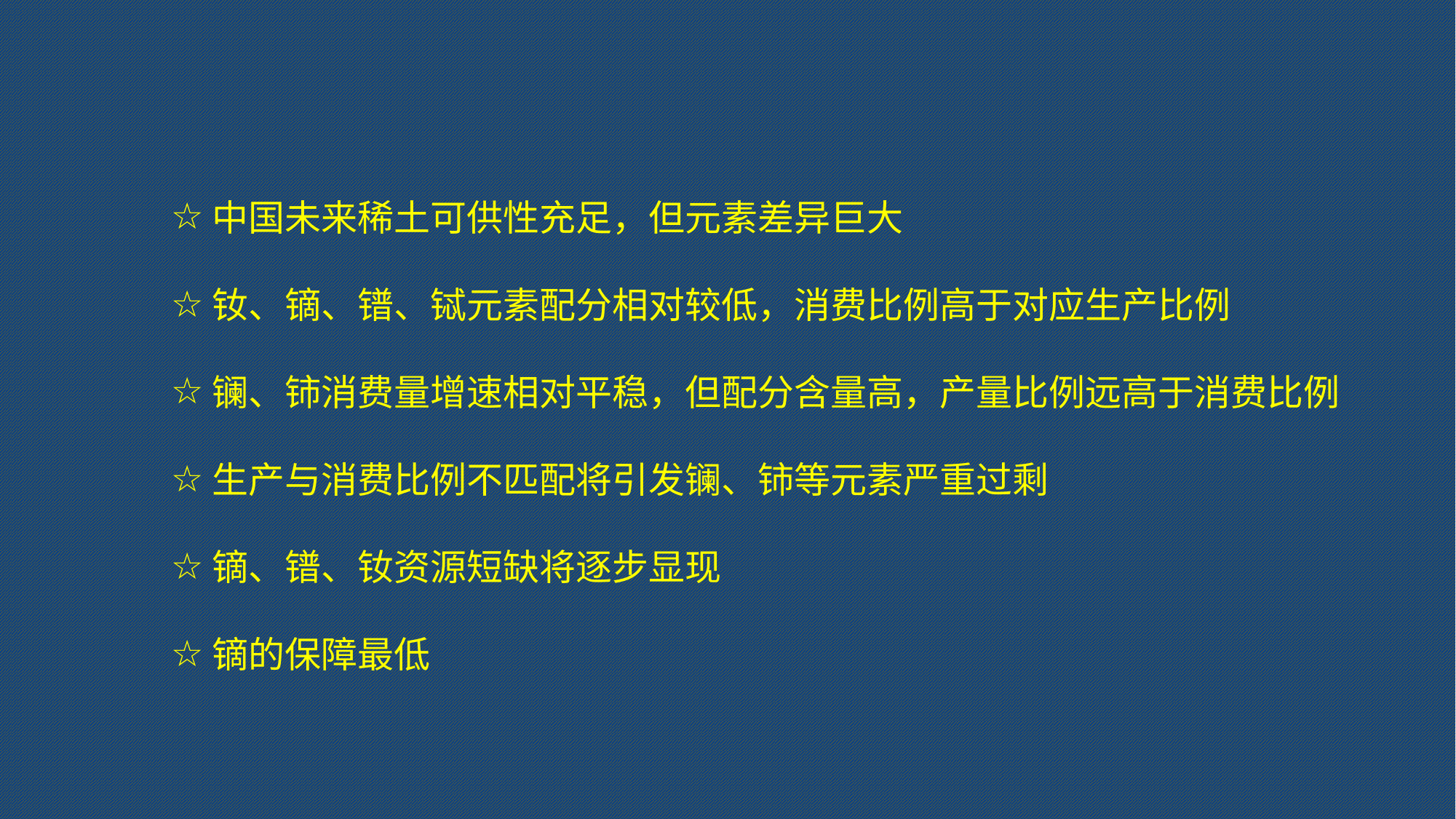

中国未来稀土可供性充足，但元素差异巨大
钕、镝、镨、铽元素配分相对较低，消费比例高于对应生产比例
镧、铈消费量增速相对平稳，但配分含量高，产量比例远高于消费比例
生产与消费比例不匹配将引发镧、铈等元素严重过剩
镝、镨、钕资源短缺将逐步显现
镝的保障最低